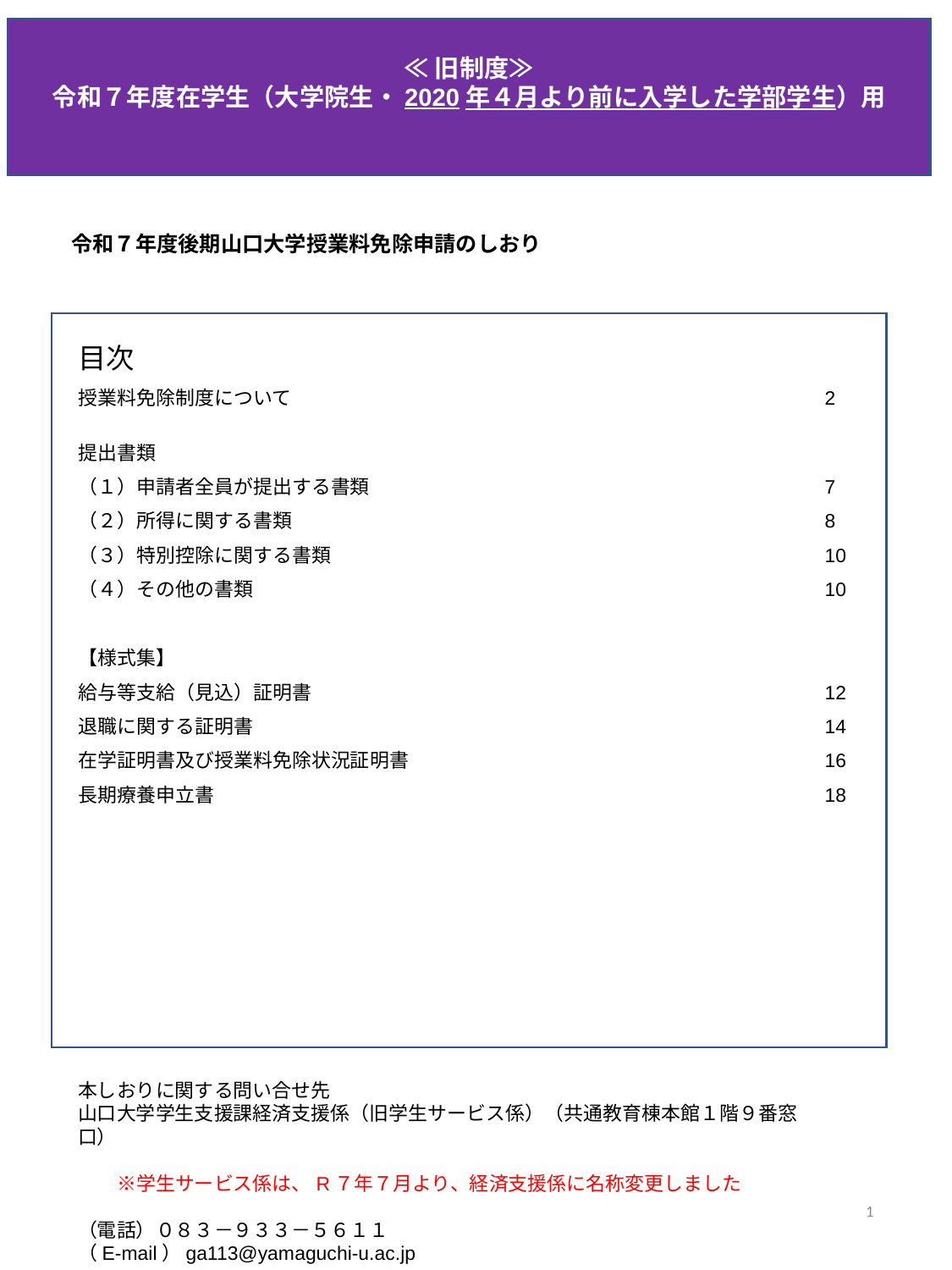

≪旧制度≫
令和７年度在学生（大学院生・2020年４月より前に入学した学部学生）用

# 令和７年度後期山口大学授業料免除申請のしおり

目次
授業料免除制度について	2
提出書類
（１）申請者全員が提出する書類	7
（２）所得に関する書類	8
（３）特別控除に関する書類	10
（４）その他の書類	10

【様式集】
給与等支給（見込）証明書	12
退職に関する証明書	14
在学証明書及び授業料免除状況証明書	16
長期療養申立書	18

本しおりに関する問い合せ先
山口大学学生支援課経済支援係（旧学生サービス係）（共通教育棟本館１階９番窓口）

　　※学生サービス係は、R７年７月より、経済支援係に名称変更しました

（電話）０８３－９３３－５６１１
（E-mail）ga113@yamaguchi-u.ac.jp
1